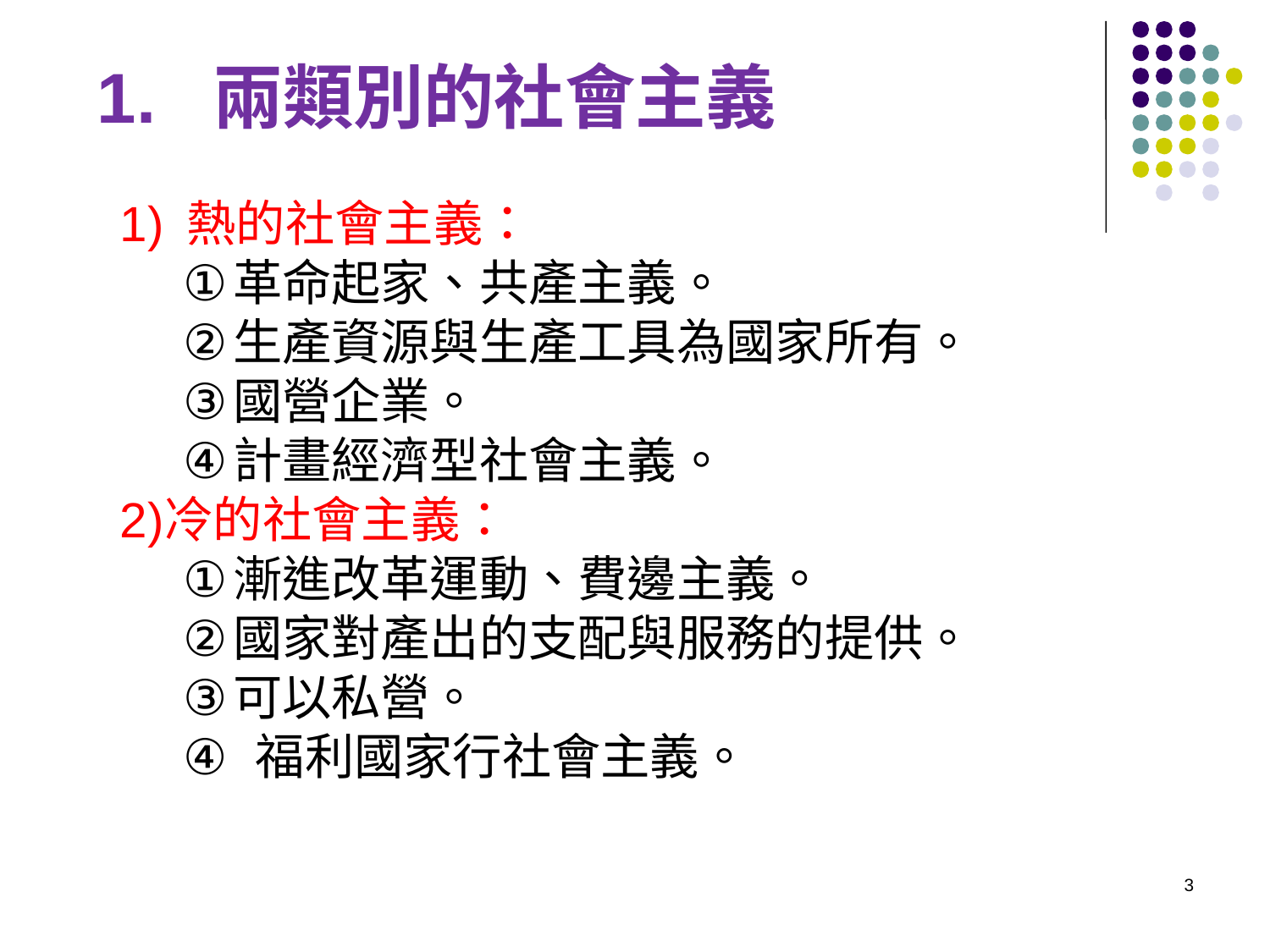

1.  兩類別的社會主義
 熱的社會主義：
革命起家、共產主義。
生產資源與生產工具為國家所有。
國營企業。
計畫經濟型社會主義。
冷的社會主義：
漸進改革運動、費邊主義。
國家對產出的支配與服務的提供。
可以私營。
 福利國家行社會主義。
3